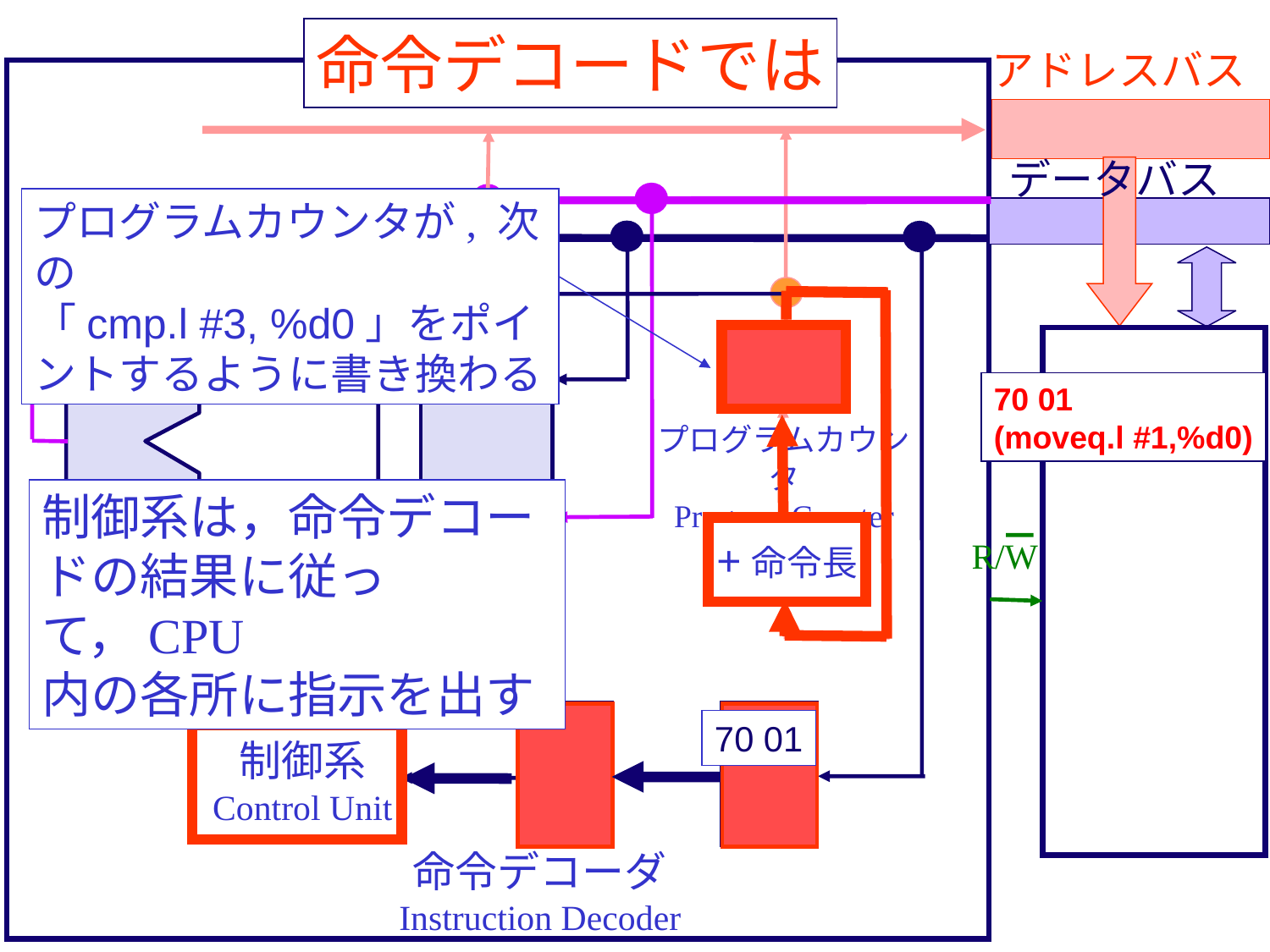

命令デコードでは
アドレスバス

データバス

プログラムカウンタが, 次の
「cmp.l #3, %d0」をポイントするように書き換わる

70 01
(moveq.l #1,%d0)

プログラムカウンタ
Program Counter

制御系は，命令デコードの結果に従って，CPU
内の各所に指示を出す

+命令長

R/W

70 01

制御系
Control Unit

命令デコーダ
Instruction Decoder